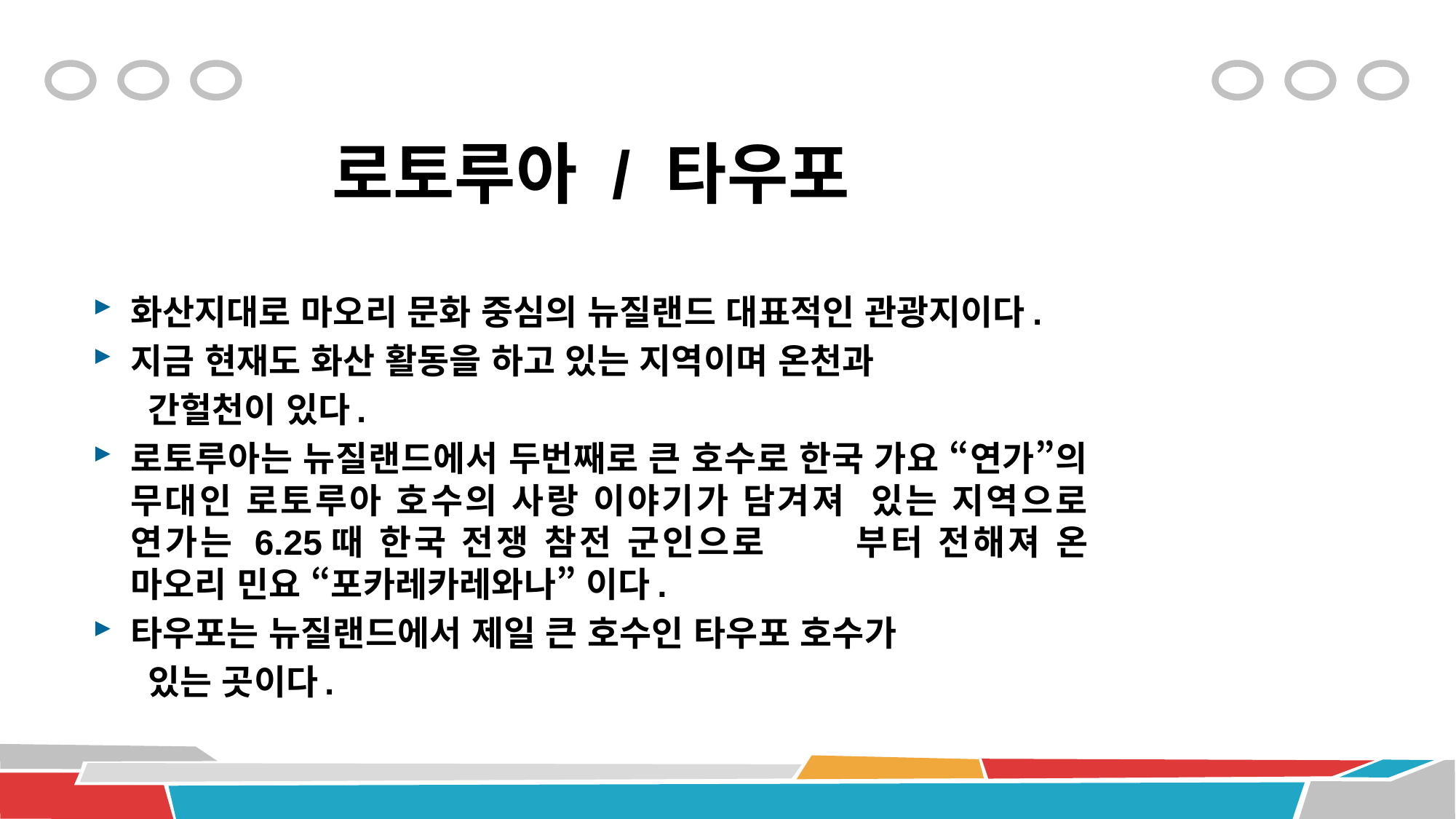

# 로토루아 / 타우포
화산지대로 마오리 문화 중심의 뉴질랜드 대표적인 관광지이다.
지금 현재도 화산 활동을 하고 있는 지역이며 온천과
     간헐천이 있다.
로토루아는 뉴질랜드에서 두번째로 큰 호수로 한국 가요 “연가”의 무대인 로토루아 호수의 사랑 이야기가 담겨져  있는 지역으로 연가는 6.25때 한국 전쟁 참전 군인으로       부터 전해져 온 마오리 민요 “포카레카레와나” 이다.
타우포는 뉴질랜드에서 제일 큰 호수인 타우포 호수가
     있는 곳이다.